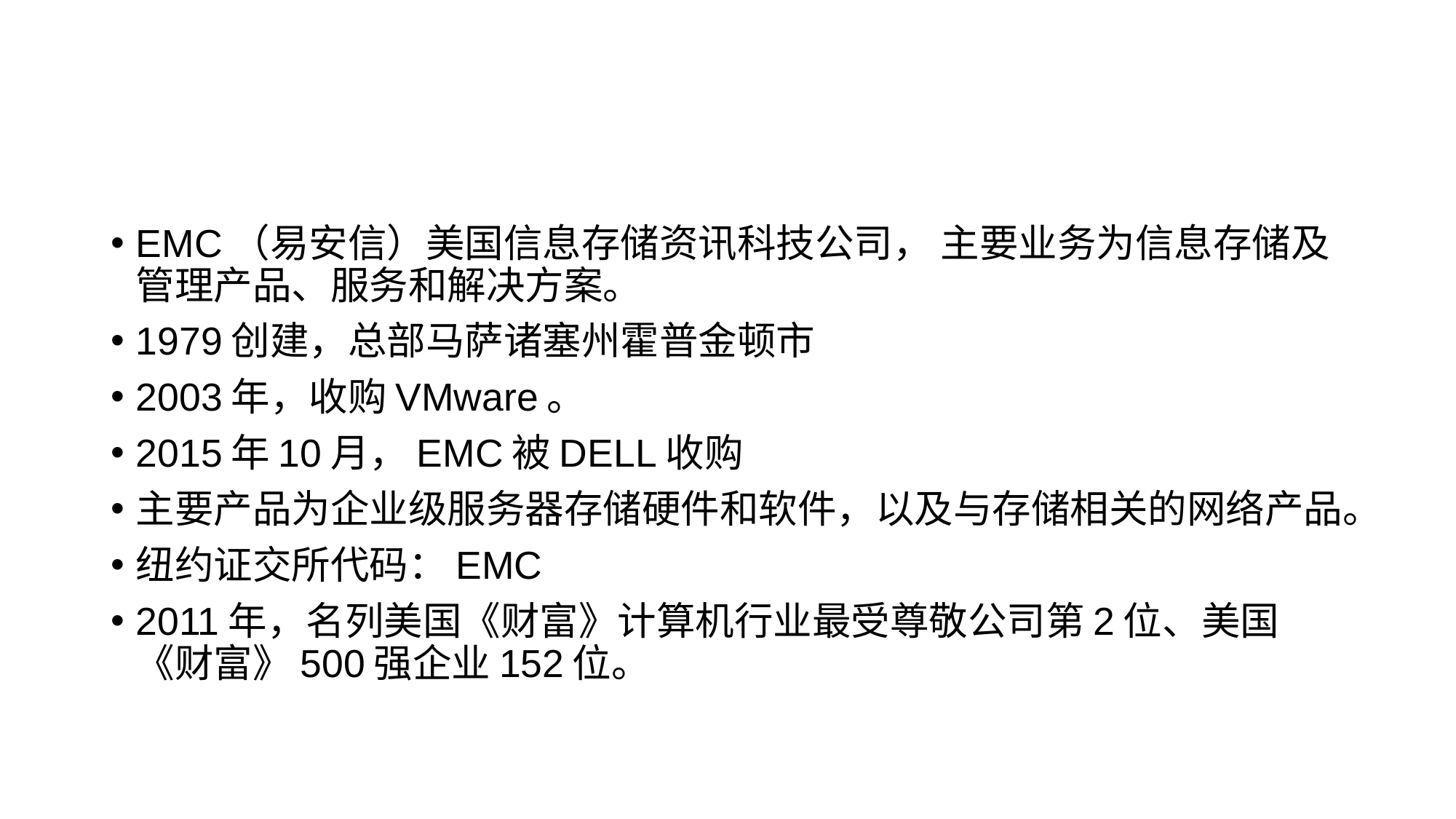

EMC（易安信）美国信息存储资讯科技公司， 主要业务为信息存储及管理产品、服务和解决方案。
1979创建，总部马萨诸塞州霍普金顿市
2003年，收购VMware。
2015年10月，EMC被DELL收购
主要产品为企业级服务器存储硬件和软件，以及与存储相关的网络产品。
纽约证交所代码：EMC
2011年，名列美国《财富》计算机行业最受尊敬公司第2位、美国《财富》500强企业152位。